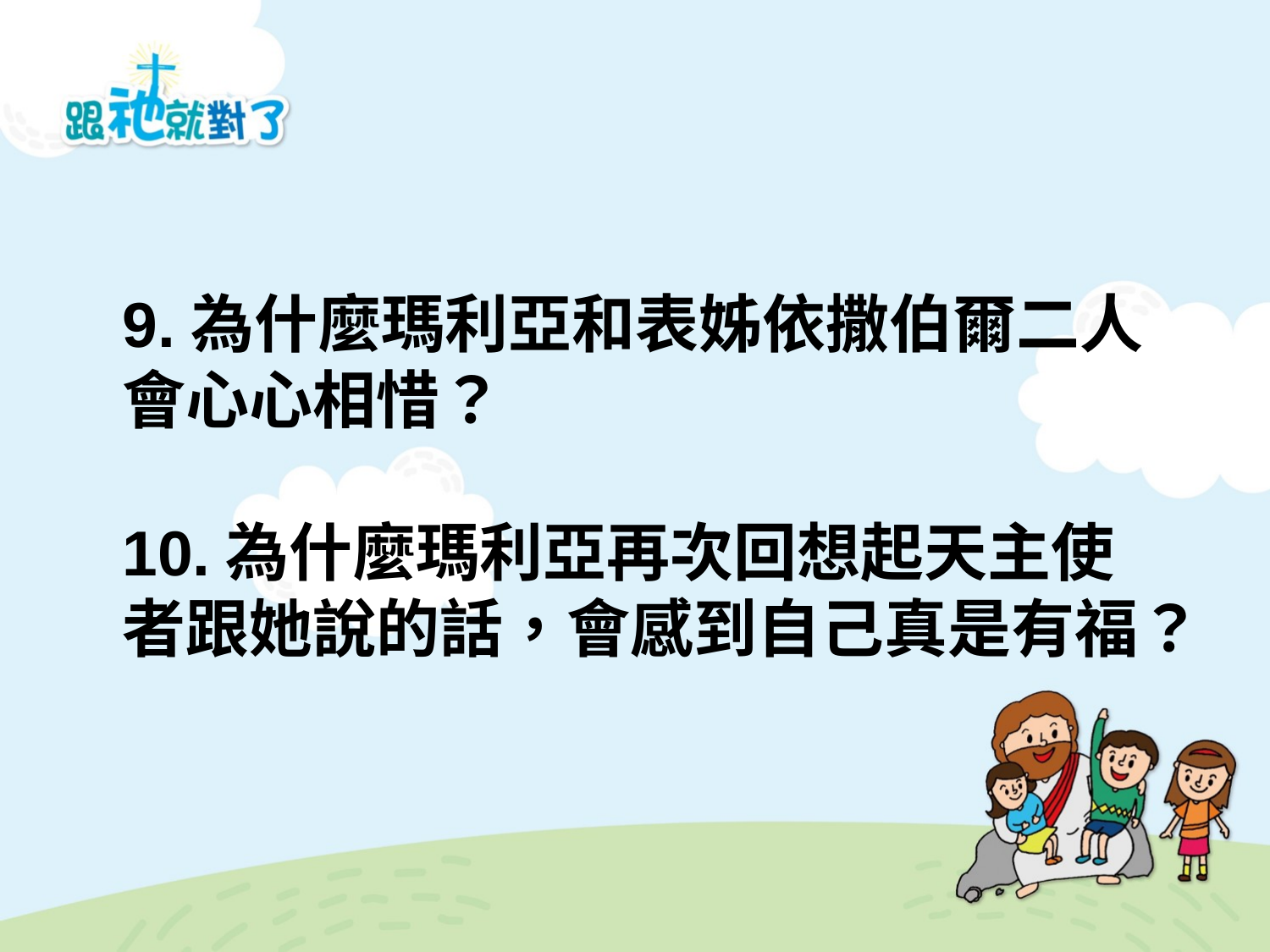

9.為什麼瑪利亞和表姊依撒伯爾二人會心心相惜？

10.為什麼瑪利亞再次回想起天主使者跟她說的話，會感到自己真是有福？